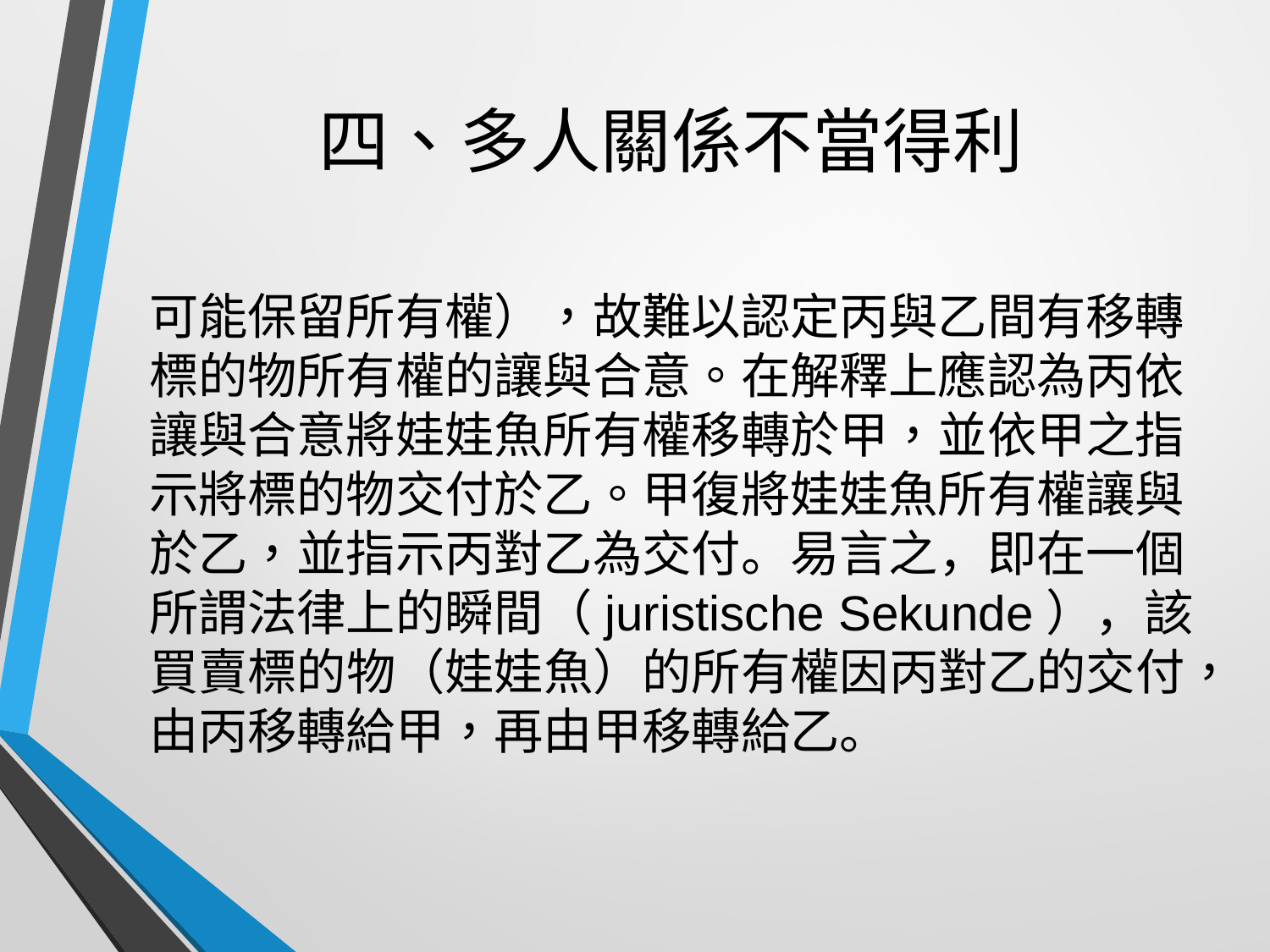

# 四、多人關係不當得利
可能保留所有權），故難以認定丙與乙間有移轉標的物所有權的讓與合意。在解釋上應認為丙依讓與合意將娃娃魚所有權移轉於甲，並依甲之指示將標的物交付於乙。甲復將娃娃魚所有權讓與於乙，並指示丙對乙為交付。易言之，即在一個所謂法律上的瞬間（juristische Sekunde），該買賣標的物（娃娃魚）的所有權因丙對乙的交付，由丙移轉給甲，再由甲移轉給乙。